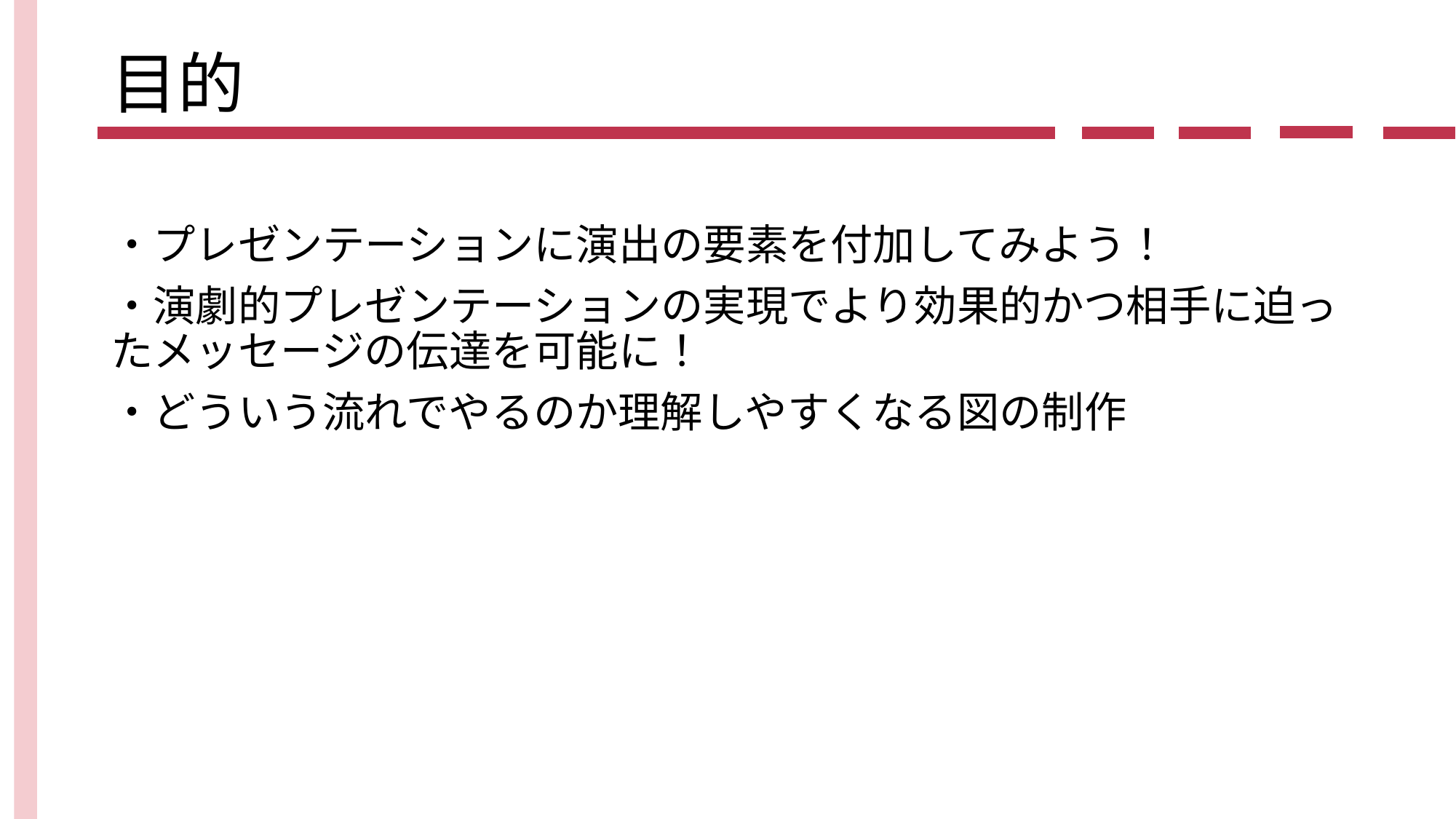

# 目的
・プレゼンテーションに演出の要素を付加してみよう！
・演劇的プレゼンテーションの実現でより効果的かつ相手に迫ったメッセージの伝達を可能に！
・どういう流れでやるのか理解しやすくなる図の制作